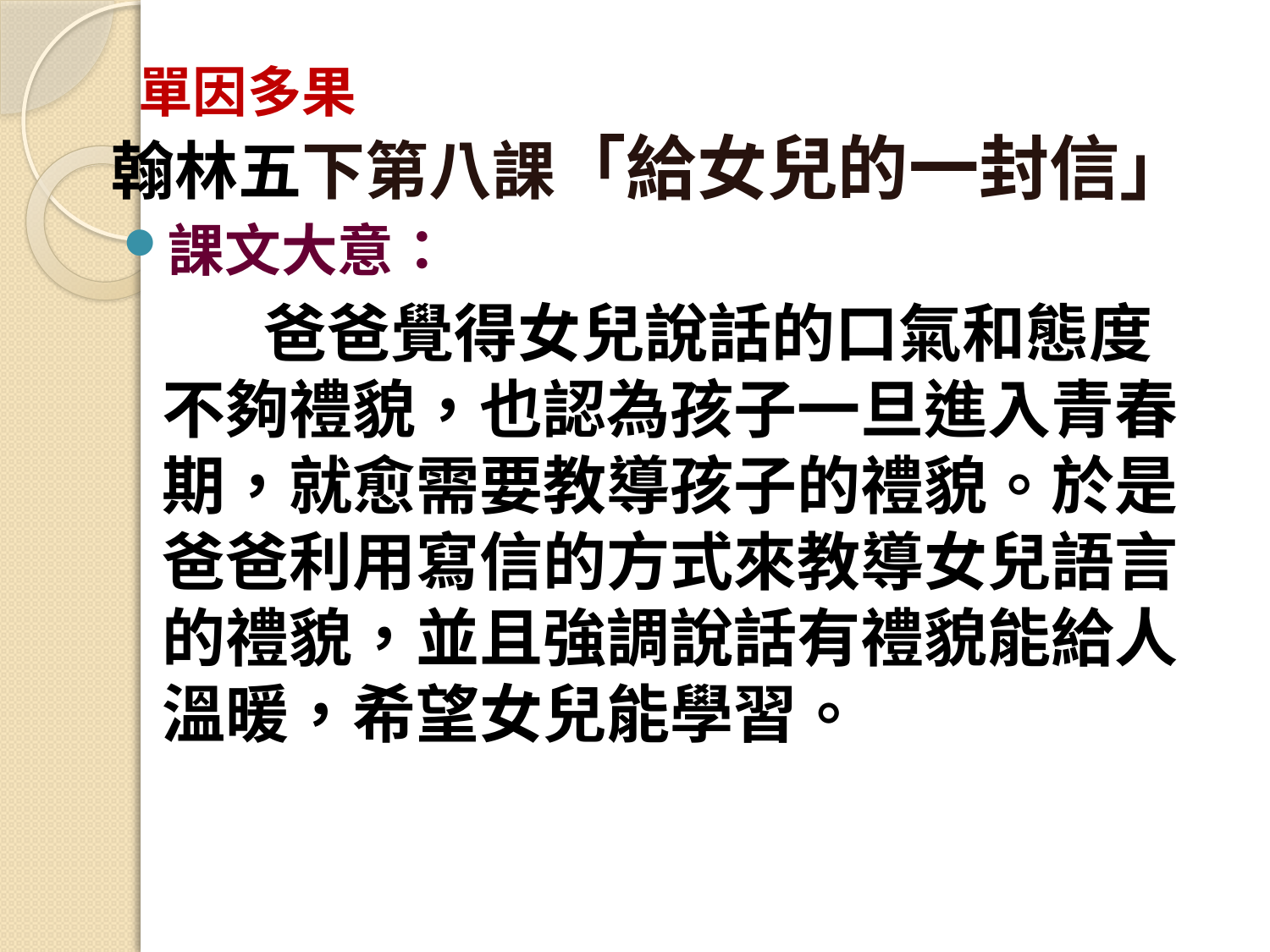

# 單因多果 翰林五下第八課「給女兒的一封信」
課文大意：
          爸爸覺得女兒說話的口氣和態度不夠禮貌，也認為孩子一旦進入青春期，就愈需要教導孩子的禮貌。於是爸爸利用寫信的方式來教導女兒語言的禮貌，並且強調說話有禮貌能給人溫暖，希望女兒能學習。